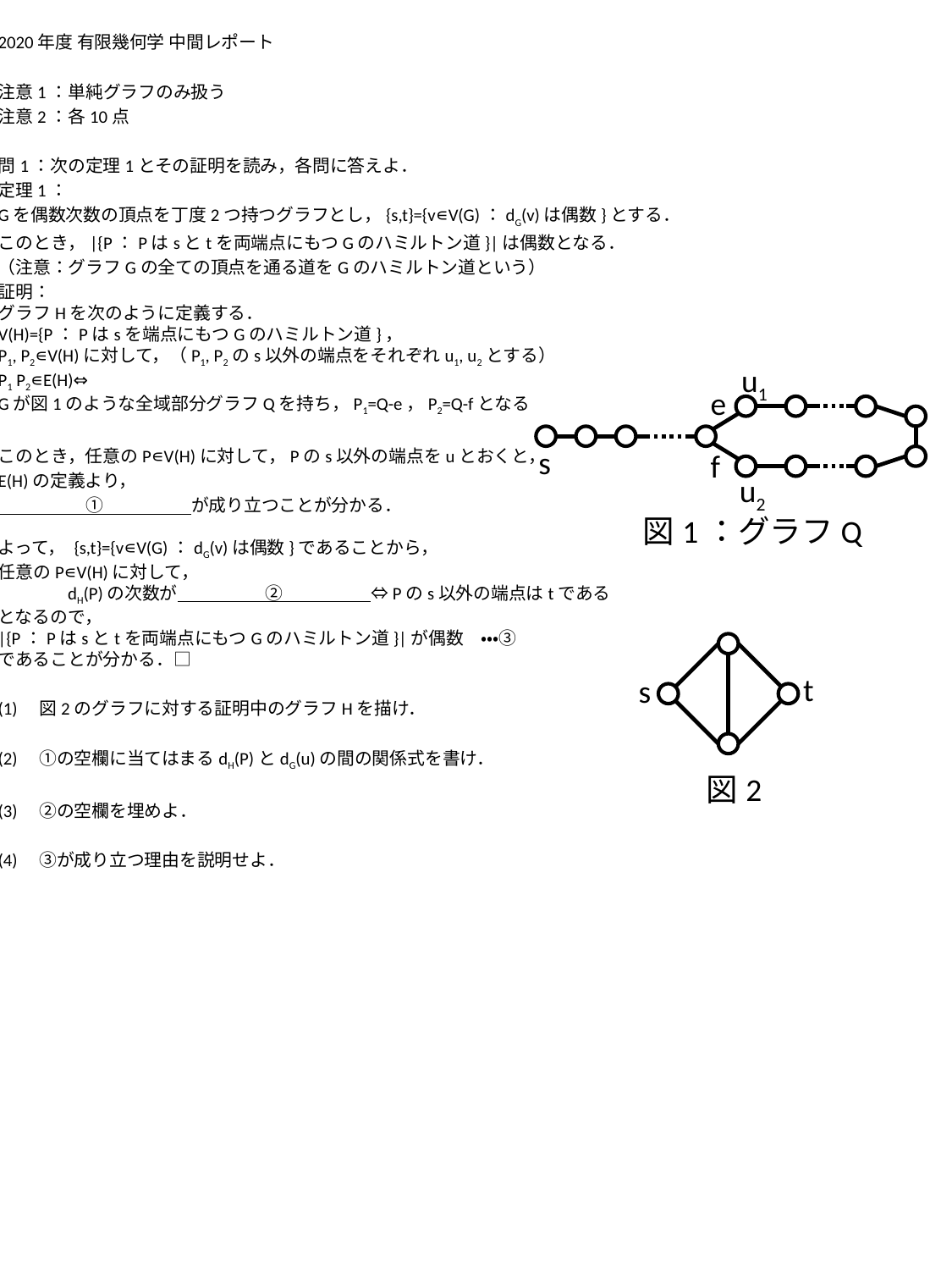

2020年度 有限幾何学 中間レポート

注意1：単純グラフのみ扱う
注意2：各10点

問1：次の定理1とその証明を読み，各問に答えよ．
定理1：
Gを偶数次数の頂点を丁度2つ持つグラフとし，{s,t}={v∊V(G)：dG(v)は偶数}とする．
このとき，|{P：Pはsとtを両端点にもつGのハミルトン道}|は偶数となる．
（注意：グラフGの全ての頂点を通る道をGのハミルトン道という）
証明：
グラフHを次のように定義する．
V(H)={P：Pはsを端点にもつGのハミルトン道}，
P1, P2∊V(H)に対して，（P1, P2のs以外の端点をそれぞれu1, u2とする）
P1 P2∊E(H)⇔
Gが図1のような全域部分グラフQを持ち，P1=Q-e，P2=Q-fとなる

このとき，任意のP∊V(H)に対して，Pのs以外の端点をuとおくと，
E(H)の定義より，
　　　　　①　　　　　が成り立つことが分かる．

よって， {s,t}={v∊V(G)：dG(v)は偶数}であることから，
任意のP∊V(H)に対して，
dH(P)の次数が　　　　　②　　　　　⇔Pのs以外の端点はtである
となるので，
|{P：Pはsとtを両端点にもつGのハミルトン道}|が偶数　・・・③
であることが分かる．□

(1)　図2のグラフに対する証明中のグラフHを描け．

(2)　①の空欄に当てはまるdH(P)とdG(u)の間の関係式を書け．

(3)　②の空欄を埋めよ．

(4)　③が成り立つ理由を説明せよ．

u1
e

s
f

u2
図1：グラフQ

t
s

図2